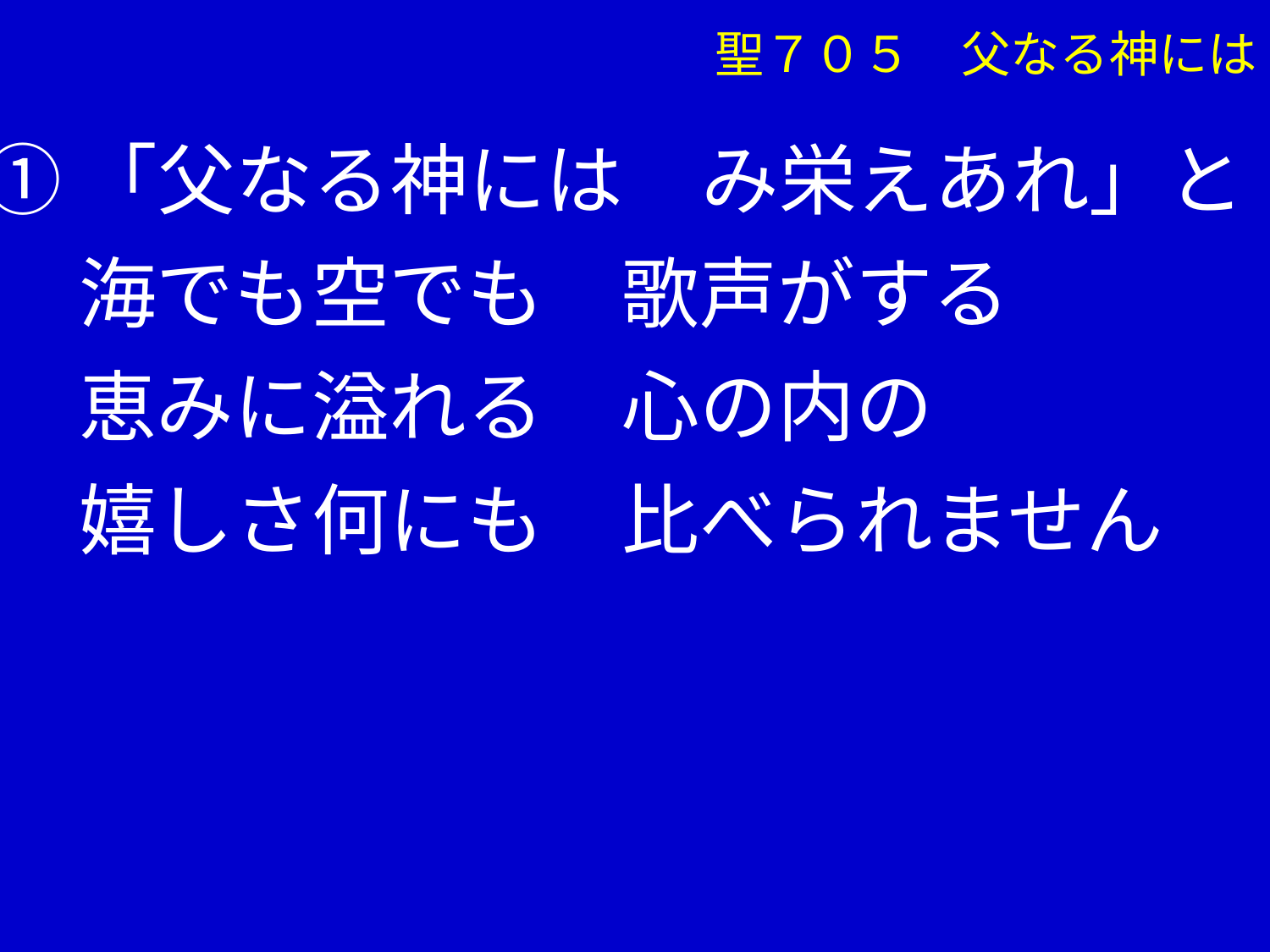

聖７０５　父なる神には
①「父なる神には　み栄えあれ」と
　 海でも空でも　歌声がする
　 恵みに溢れる　心の内の
　 嬉しさ何にも　比べられません